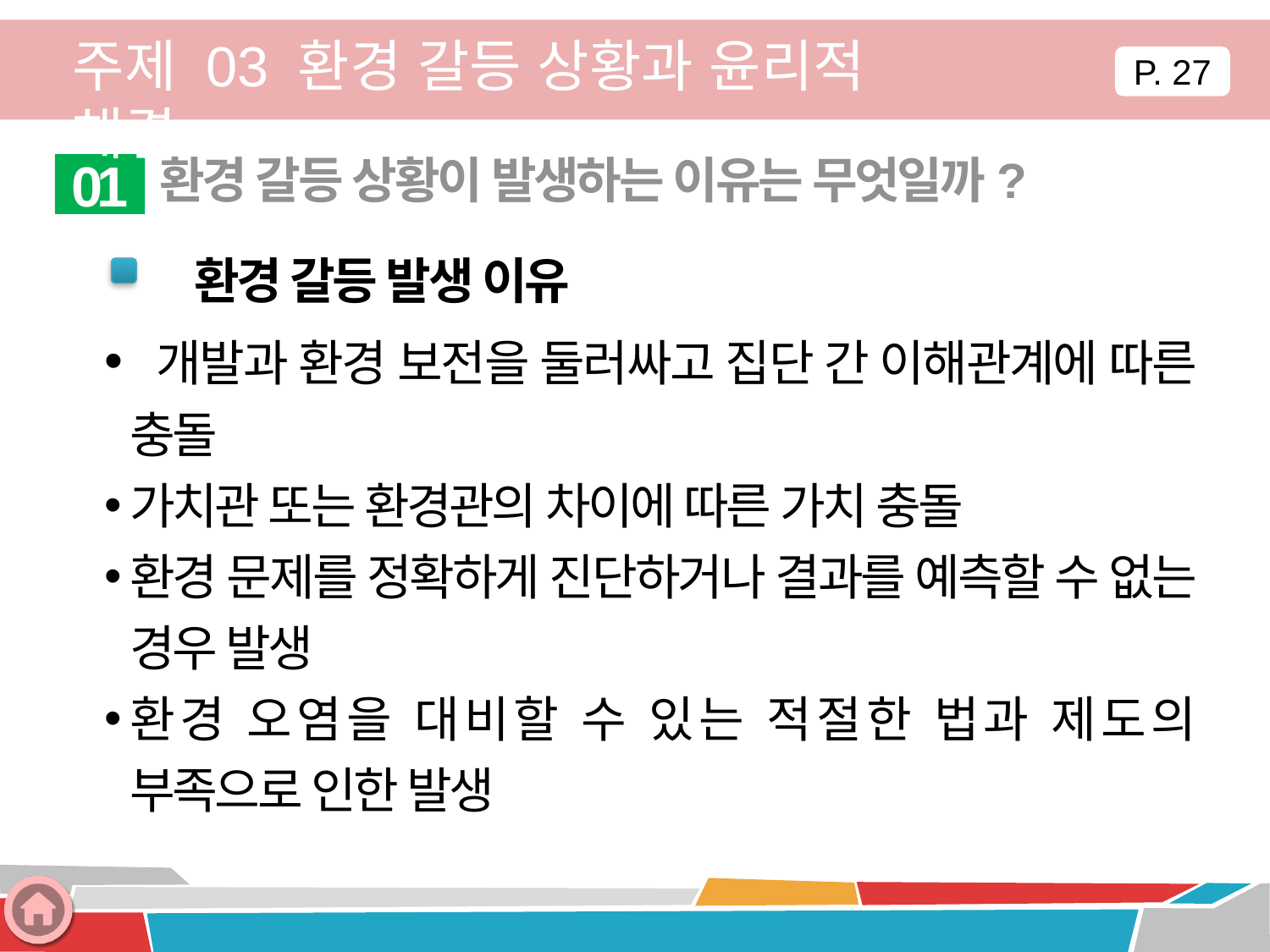

주제 03 환경 갈등 상황과 윤리적 해결
P. 27
환경 갈등 상황이 발생하는 이유는 무엇일까?
01
  환경 갈등 발생 이유

 개발과 환경 보전을 둘러싸고 집단 간 이해관계에 따른 충돌
가치관 또는 환경관의 차이에 따른 가치 충돌
환경 문제를 정확하게 진단하거나 결과를 예측할 수 없는 경우 발생
환경 오염을 대비할 수 있는 적절한 법과 제도의 부족으로 인한 발생